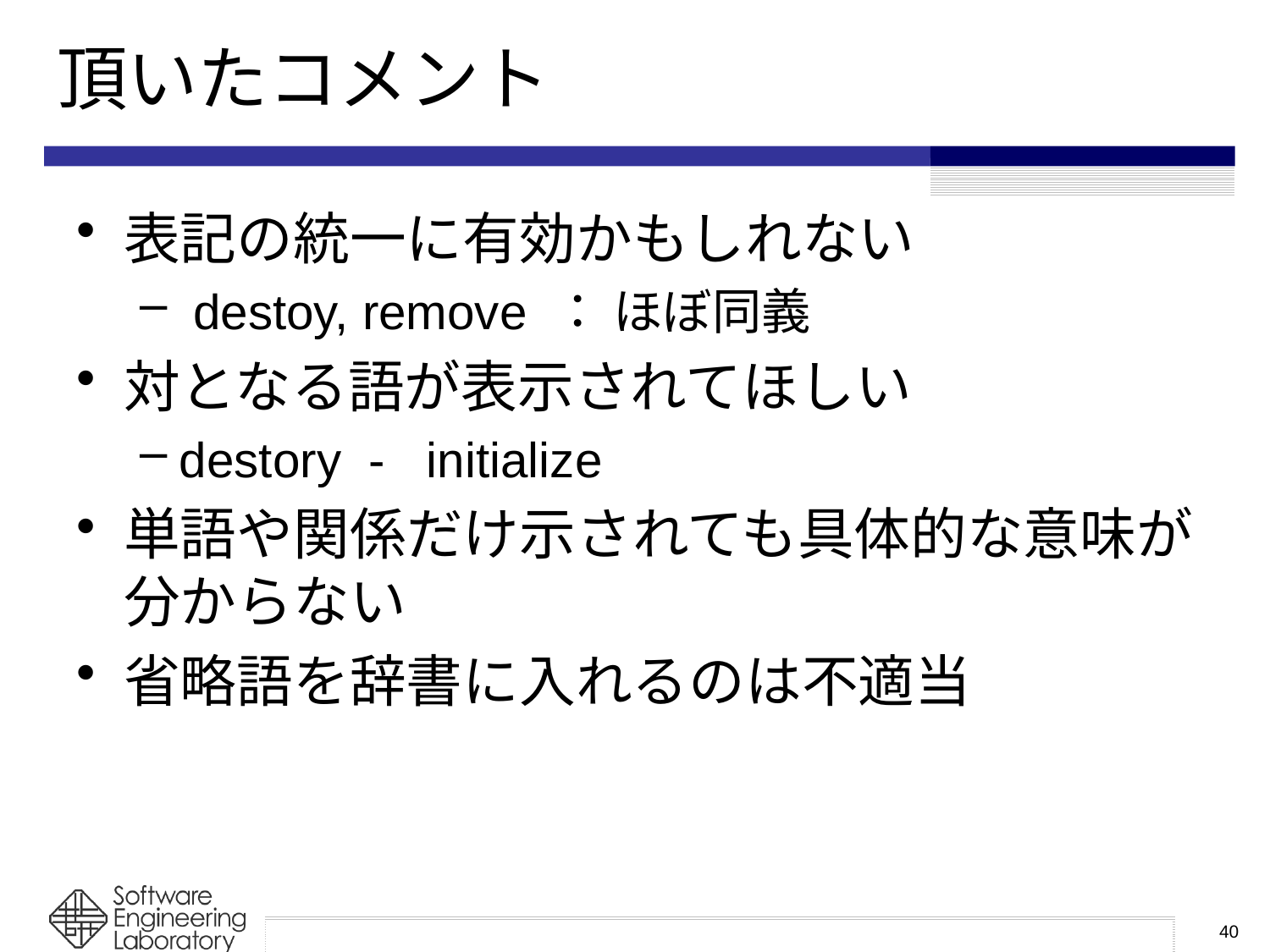

# 頂いたコメント
表記の統一に有効かもしれない
 destoy, remove ： ほぼ同義
対となる語が表示されてほしい
destory  -   initialize
単語や関係だけ示されても具体的な意味が分からない
省略語を辞書に入れるのは不適当

40